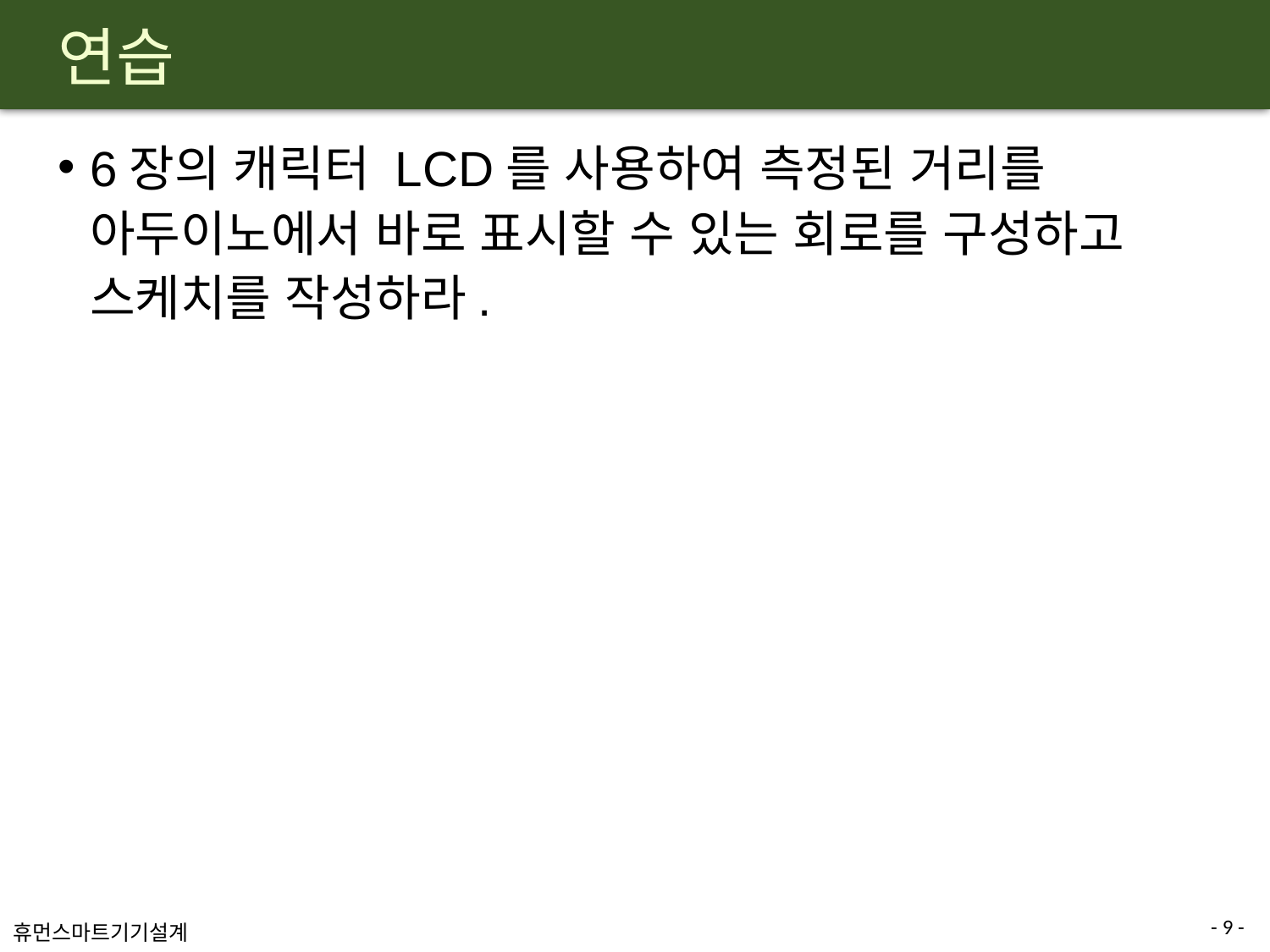

# 연습
6장의 캐릭터 LCD를 사용하여 측정된 거리를 아두이노에서 바로 표시할 수 있는 회로를 구성하고 스케치를 작성하라.
9